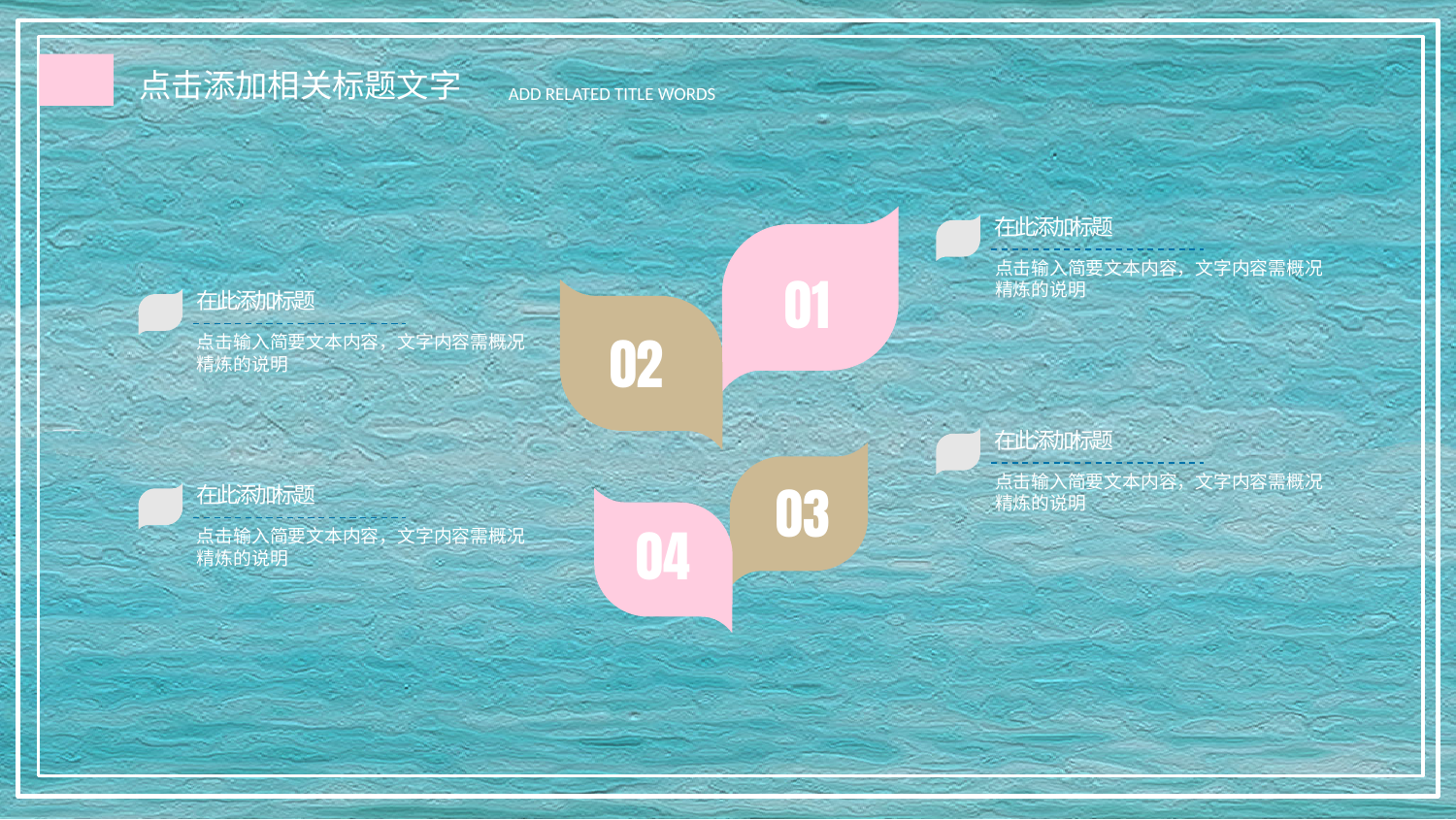

在此添加标题
点击输入简要文本内容，文字内容需概况精炼的说明

01
在此添加标题
点击输入简要文本内容，文字内容需概况精炼的说明

02
在此添加标题
点击输入简要文本内容，文字内容需概况精炼的说明

03
在此添加标题
点击输入简要文本内容，文字内容需概况精炼的说明

04